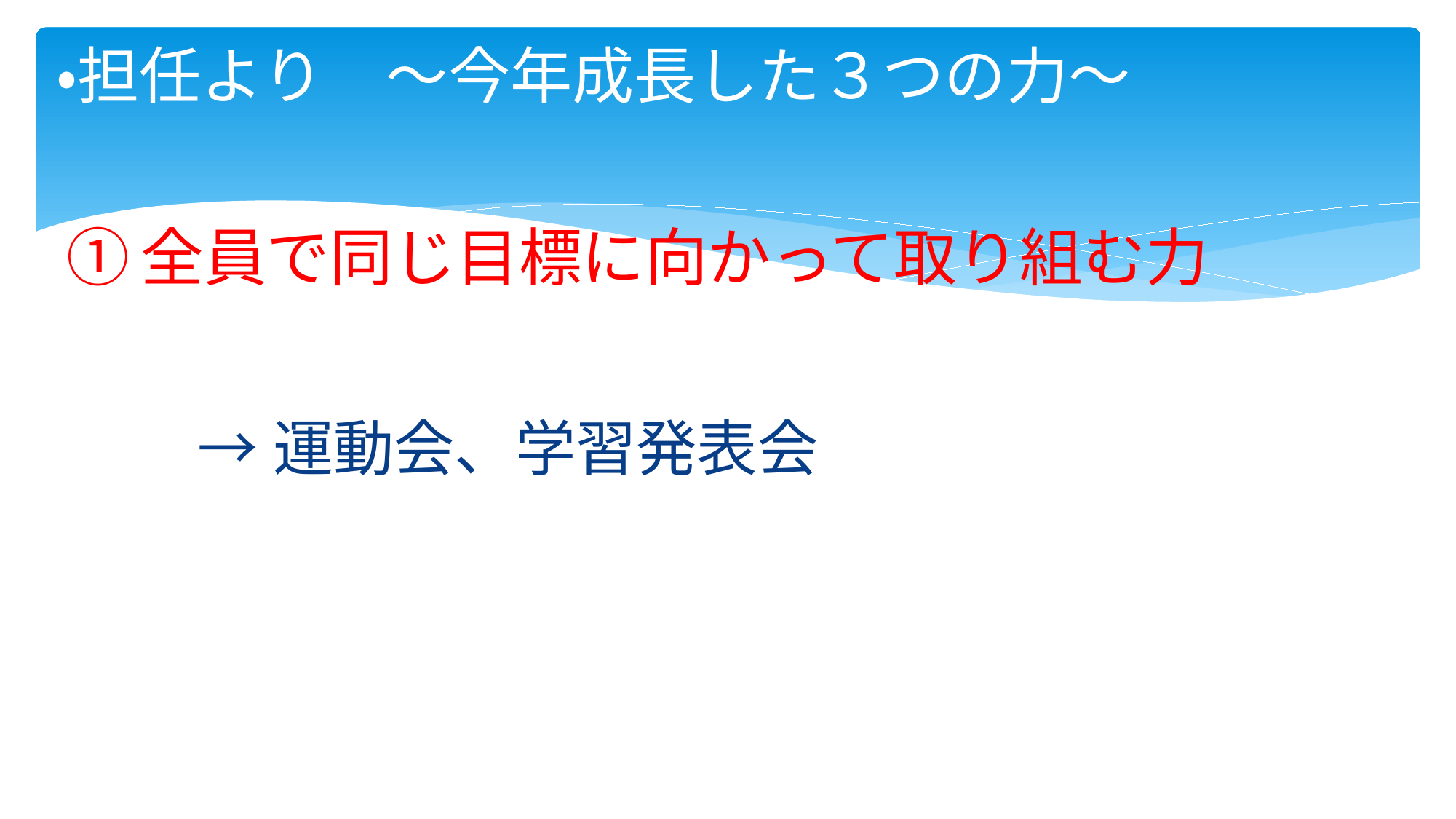

# ・担任より　～今年成長した３つの力～
①全員で同じ目標に向かって取り組む力
→運動会、学習発表会